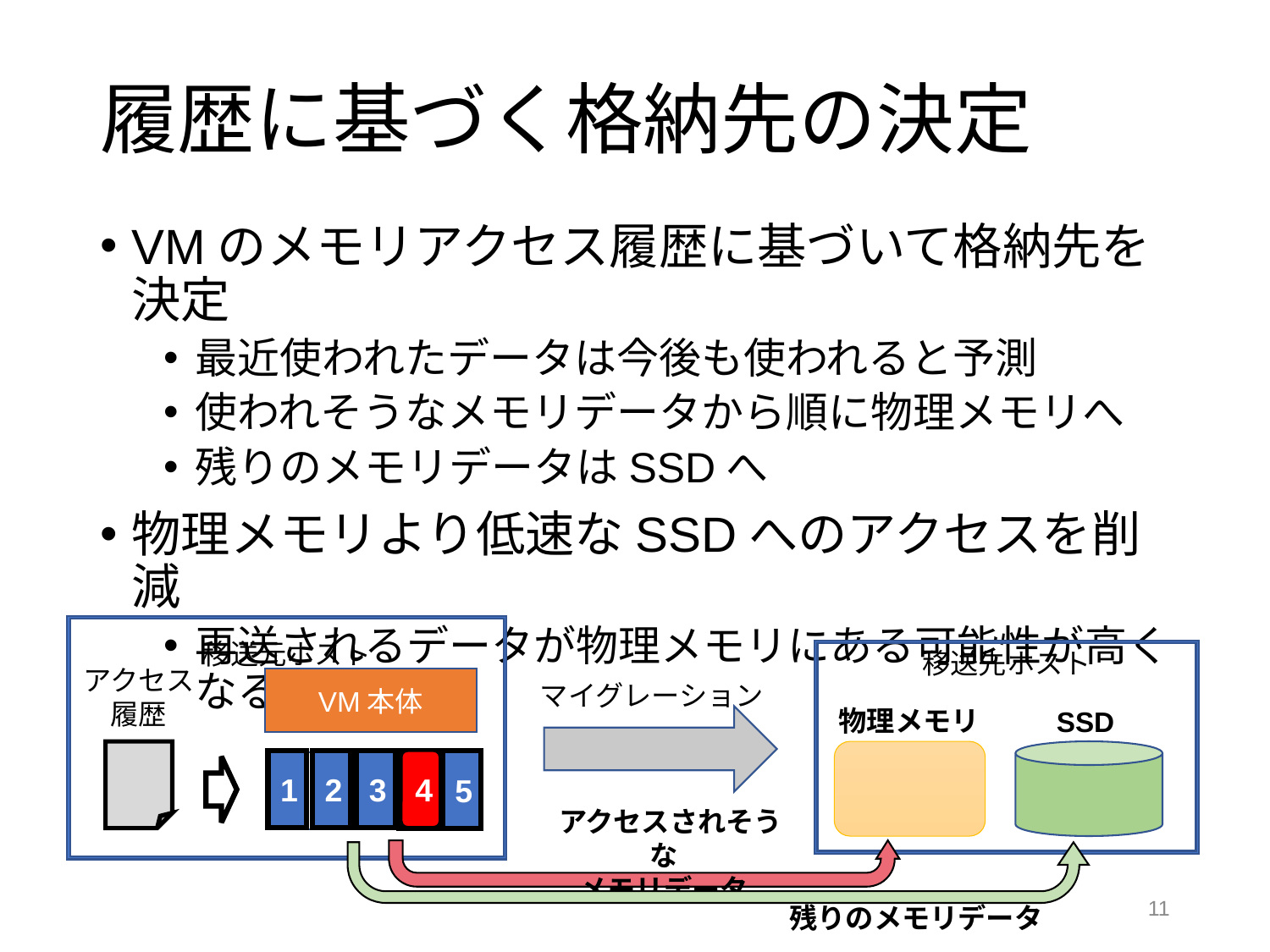

# 履歴に基づく格納先の決定
VMのメモリアクセス履歴に基づいて格納先を決定
最近使われたデータは今後も使われると予測
使われそうなメモリデータから順に物理メモリへ
残りのメモリデータはSSDへ
物理メモリより低速なSSDへのアクセスを削減
再送されるデータが物理メモリにある可能性が高くなる

移送元ホスト

移送先ホスト

アクセス
履歴
VM本体
マイグレーション
物理メモリ
SSD

4
1
2
3
4
5

 アクセスされそうな
メモリデータ

11
残りのメモリデータ